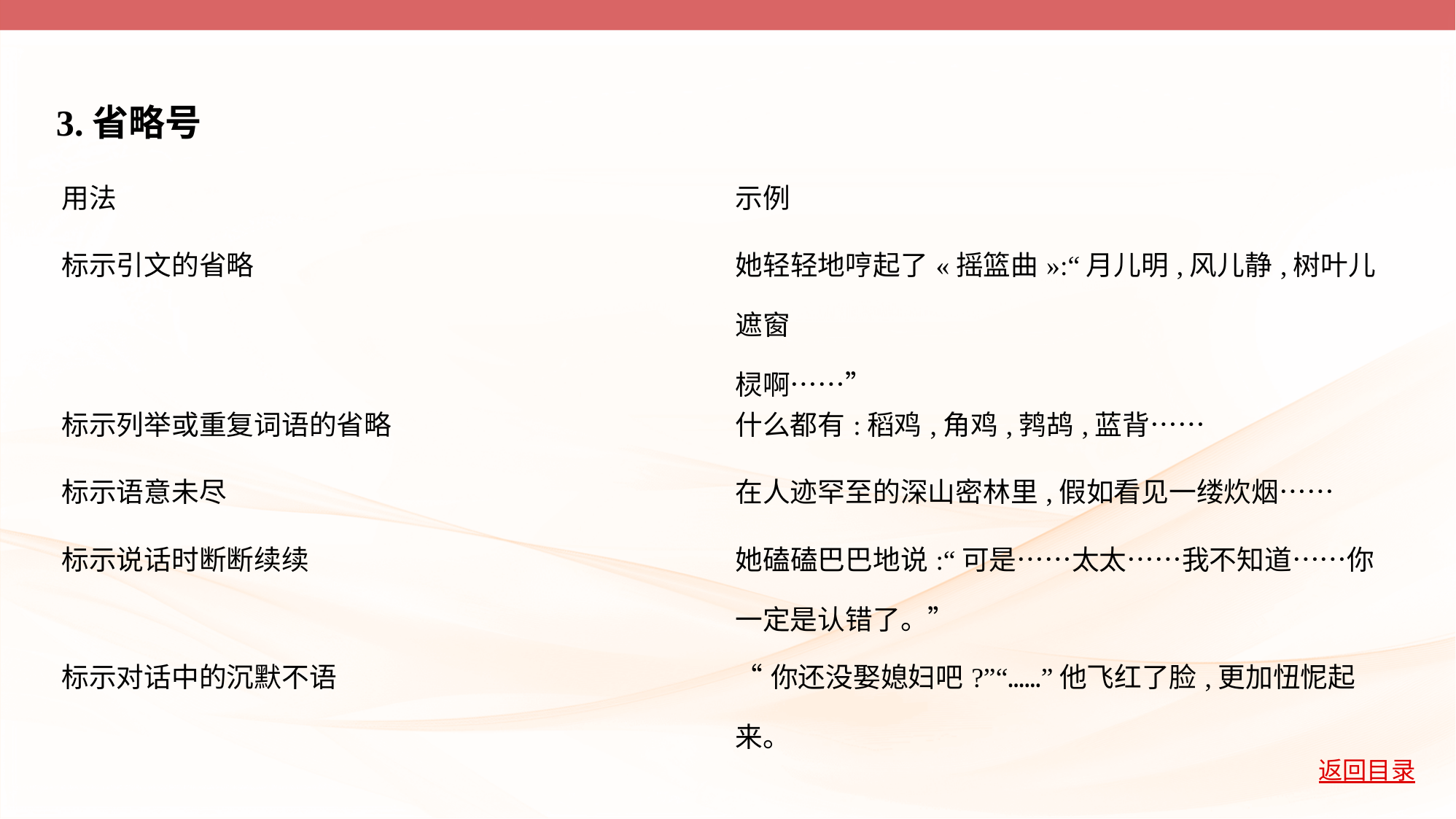

3.省略号
| 用法 | 示例 |
| --- | --- |
| 标示引文的省略 | 她轻轻地哼起了«摇篮曲»:“月儿明,风儿静,树叶儿遮窗 棂啊……” |
| 标示列举或重复词语的省略 | 什么都有:稻鸡,角鸡,鹁鸪,蓝背…… |
| 标示语意未尽 | 在人迹罕至的深山密林里,假如看见一缕炊烟…… |
| 标示说话时断断续续 | 她磕磕巴巴地说:“可是……太太……我不知道……你 一定是认错了。” |
| 标示对话中的沉默不语 | “你还没娶媳妇吧?”“……”他飞红了脸,更加忸怩起 来。 |